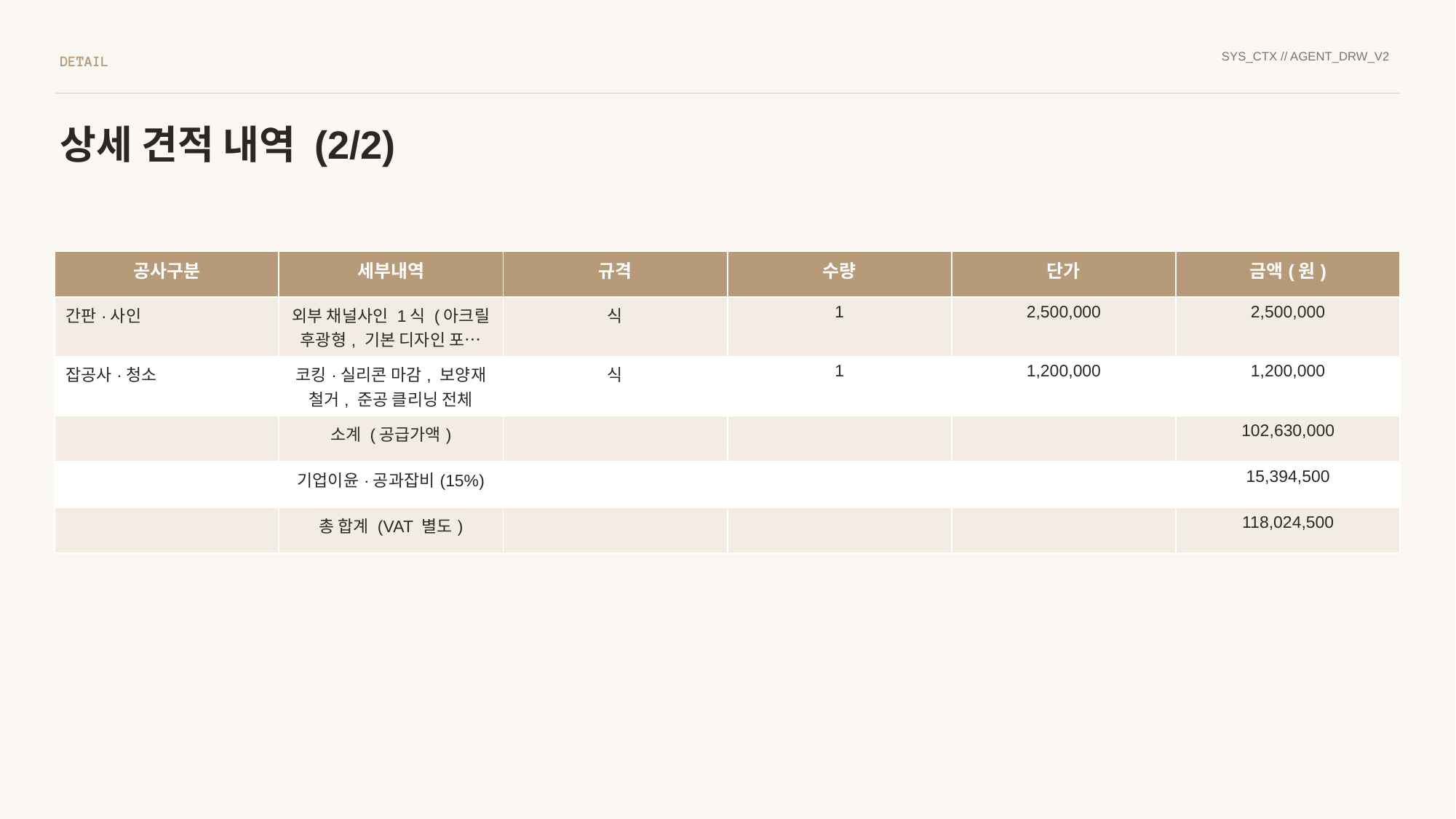

SYS_CTX // AGENT_DRW_V2
DETAIL

상세 견적 내역 (2/2)
| 공사구분 | 세부내역 | 규격 | 수량 | 단가 | 금액(원) |
| --- | --- | --- | --- | --- | --- |
| 간판·사인 | 외부 채널사인 1식 (아크릴 후광형, 기본 디자인 포… | 식 | 1 | 2,500,000 | 2,500,000 |
| 잡공사·청소 | 코킹·실리콘 마감, 보양재 철거, 준공 클리닝 전체 | 식 | 1 | 1,200,000 | 1,200,000 |
|  | 소계 (공급가액) |  |  |  | 102,630,000 |
|  | 기업이윤·공과잡비(15%) |  |  |  | 15,394,500 |
|  | 총 합계 (VAT 별도) |  |  |  | 118,024,500 |